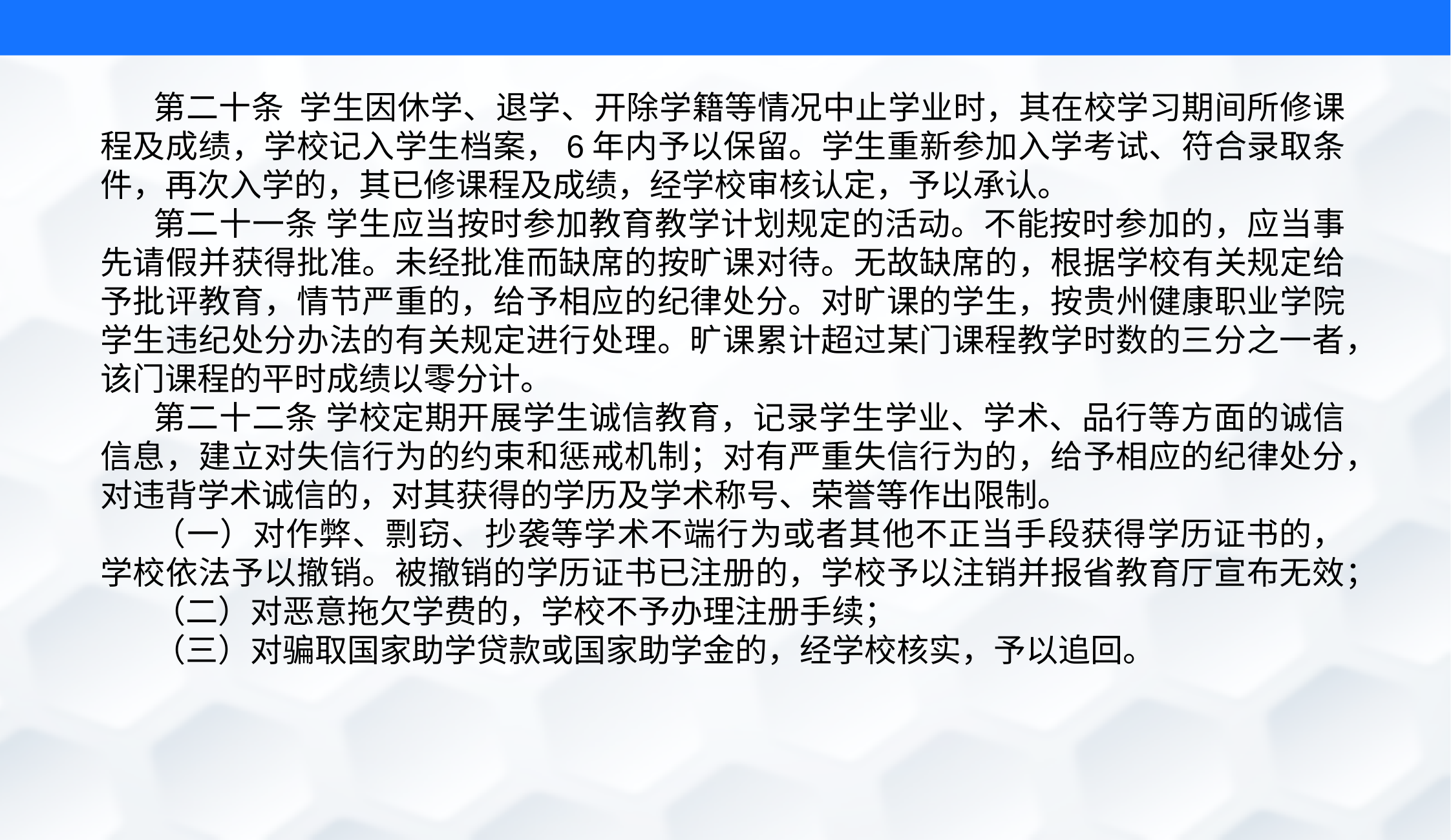

第二十条  学生因休学、退学、开除学籍等情况中止学业时，其在校学习期间所修课程及成绩，学校记入学生档案，6年内予以保留。学生重新参加入学考试、符合录取条件，再次入学的，其已修课程及成绩，经学校审核认定，予以承认。
第二十一条 学生应当按时参加教育教学计划规定的活动。不能按时参加的，应当事先请假并获得批准。未经批准而缺席的按旷课对待。无故缺席的，根据学校有关规定给予批评教育，情节严重的，给予相应的纪律处分。对旷课的学生，按贵州健康职业学院学生违纪处分办法的有关规定进行处理。旷课累计超过某门课程教学时数的三分之一者，该门课程的平时成绩以零分计。
第二十二条 学校定期开展学生诚信教育，记录学生学业、学术、品行等方面的诚信信息，建立对失信行为的约束和惩戒机制；对有严重失信行为的，给予相应的纪律处分，对违背学术诚信的，对其获得的学历及学术称号、荣誉等作出限制。
（一）对作弊、剽窃、抄袭等学术不端行为或者其他不正当手段获得学历证书的，学校依法予以撤销。被撤销的学历证书已注册的，学校予以注销并报省教育厅宣布无效；
（二）对恶意拖欠学费的，学校不予办理注册手续；
（三）对骗取国家助学贷款或国家助学金的，经学校核实，予以追回。